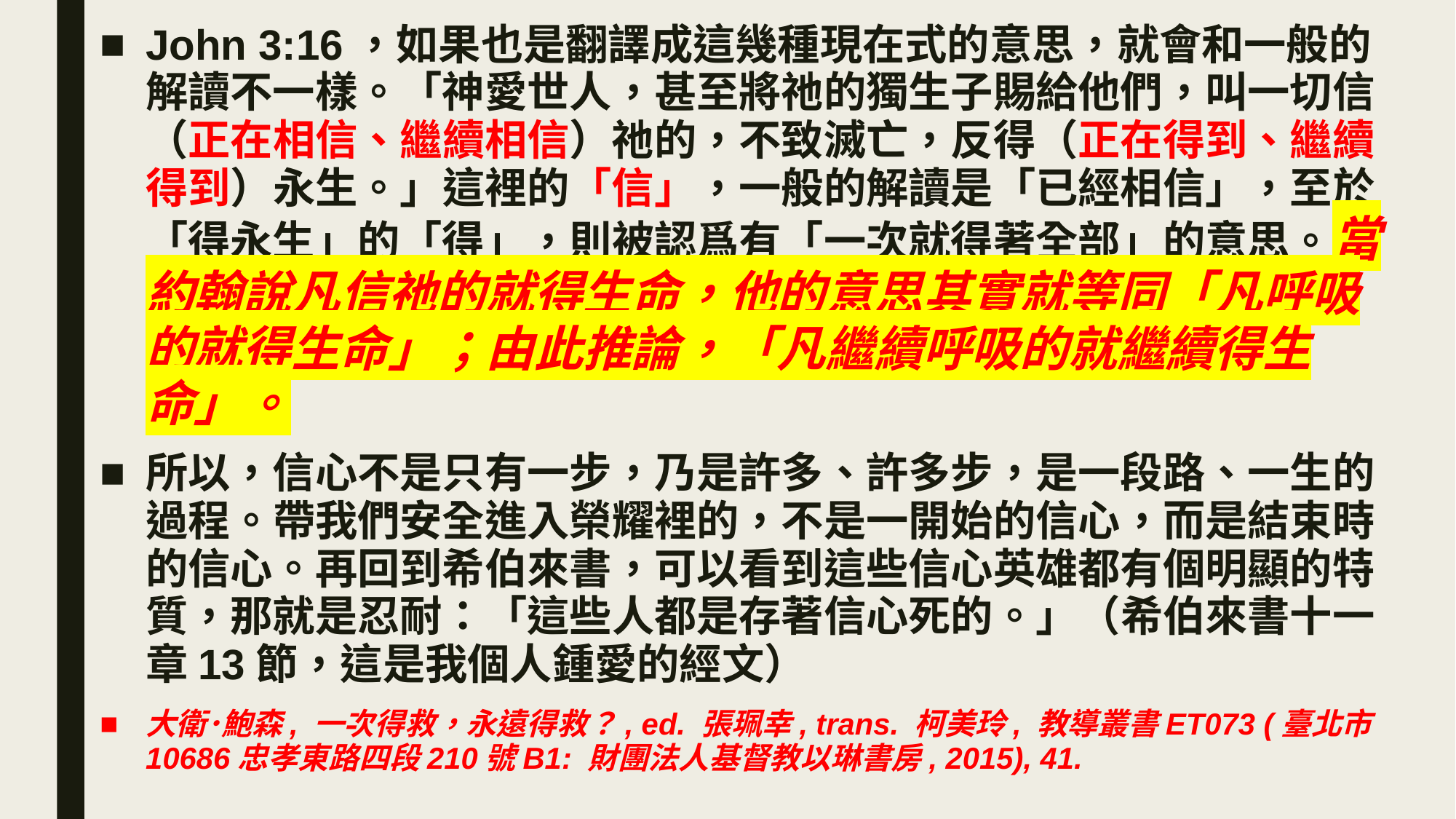

John 3:16，如果也是翻譯成這幾種現在式的意思，就會和一般的解讀不一樣。「神愛世人，甚至將祂的獨生子賜給他們，叫一切信（正在相信、繼續相信）祂的，不致滅亡，反得（正在得到、繼續得到）永生。」這裡的「信」，一般的解讀是「已經相信」，至於「得永生」的「得」，則被認爲有「一次就得著全部」的意思。當約翰說凡信祂的就得生命，他的意思其實就等同「凡呼吸的就得生命」；由此推論，「凡繼續呼吸的就繼續得生命」。
所以，信心不是只有一步，乃是許多、許多步，是一段路、一生的過程。帶我們安全進入榮耀裡的，不是一開始的信心，而是結束時的信心。再回到希伯來書，可以看到這些信心英雄都有個明顯的特質，那就是忍耐：「這些人都是存著信心死的。」（希伯來書十一章13節，這是我個人鍾愛的經文）
大衛･鮑森, 一次得救，永遠得救？, ed. 張珮幸, trans. 柯美玲, 教導叢書ET073 (臺北市10686忠孝東路四段210號B1: 財團法人基督教以琳書房, 2015), 41.